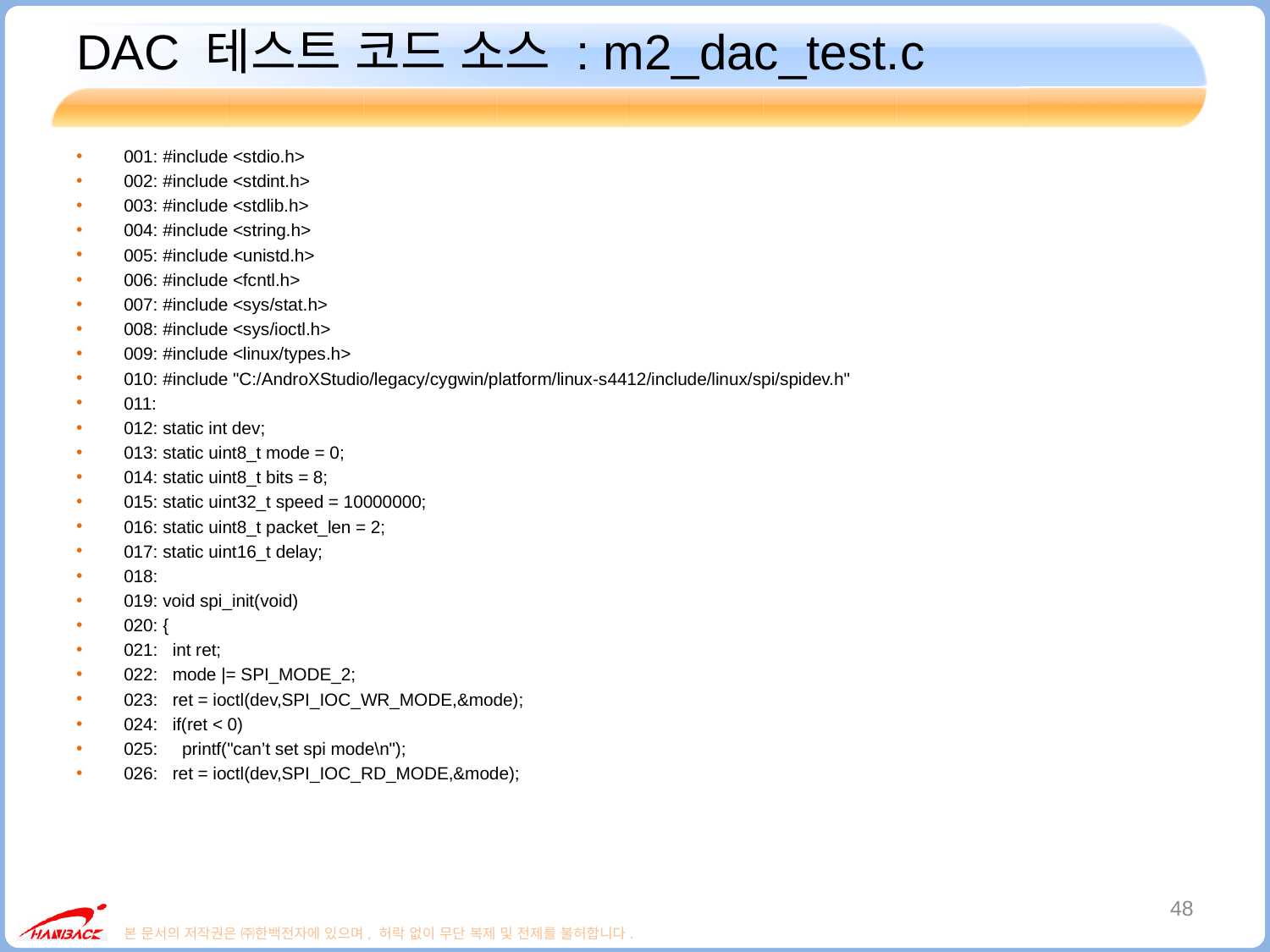

# DAC 테스트 코드 소스 : m2_dac_test.c
001: #include <stdio.h>
002: #include <stdint.h>
003: #include <stdlib.h>
004: #include <string.h>
005: #include <unistd.h>
006: #include <fcntl.h>
007: #include <sys/stat.h>
008: #include <sys/ioctl.h>
009: #include <linux/types.h>
010: #include "C:/AndroXStudio/legacy/cygwin/platform/linux-s4412/include/linux/spi/spidev.h"
011:
012: static int dev;
013: static uint8_t mode = 0;
014: static uint8_t bits = 8;
015: static uint32_t speed = 10000000;
016: static uint8_t packet_len = 2;
017: static uint16_t delay;
018:
019: void spi_init(void)
020: {
021:   int ret;
022:   mode |= SPI_MODE_2;
023:   ret = ioctl(dev,SPI_IOC_WR_MODE,&mode);
024:   if(ret < 0)
025:     printf("can’t set spi mode\n");
026:   ret = ioctl(dev,SPI_IOC_RD_MODE,&mode);
48